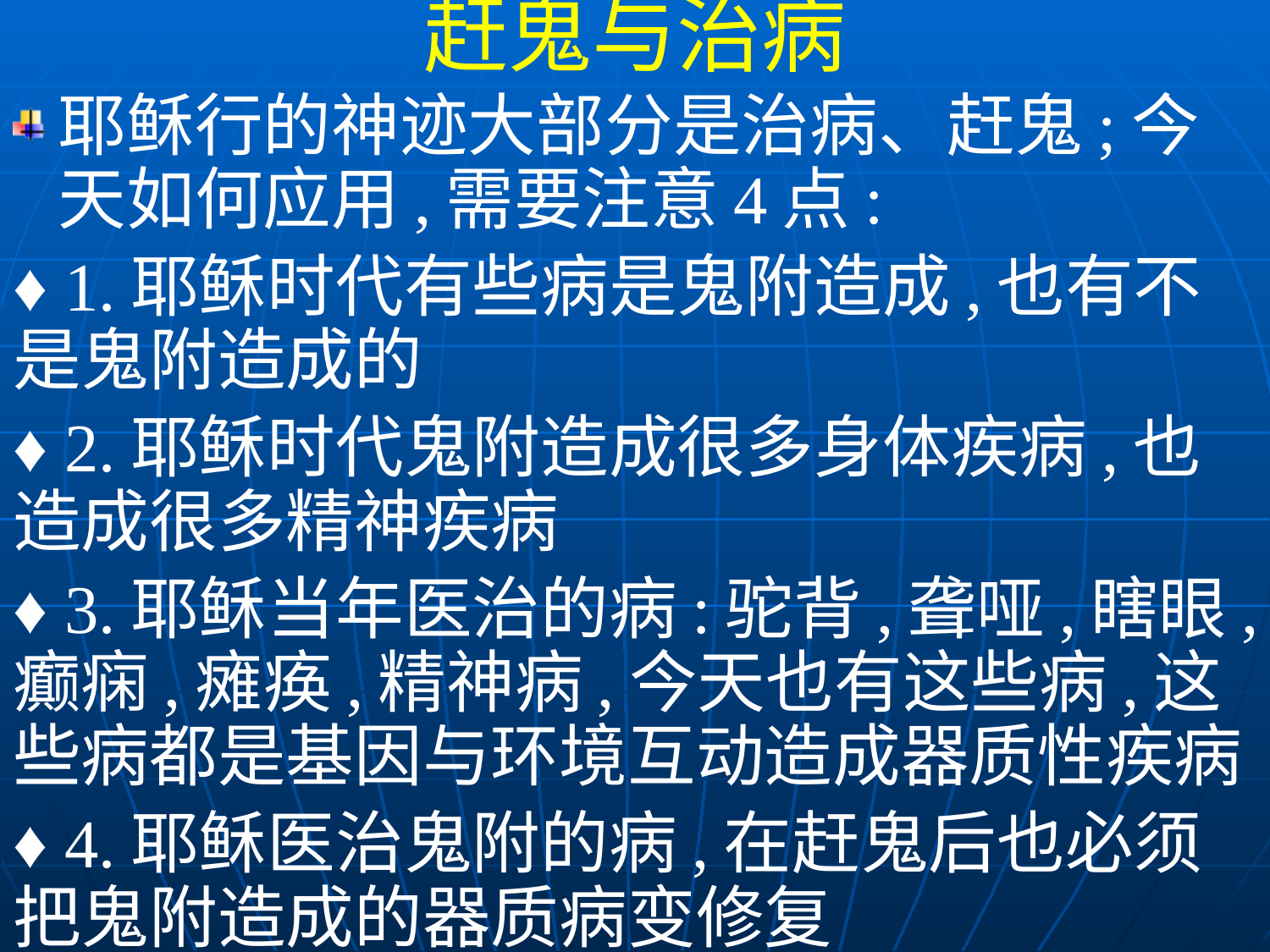

赶鬼与治病
耶稣行的神迹大部分是治病、赶鬼;今天如何应用,需要注意4点:
♦ 1.耶稣时代有些病是鬼附造成,也有不是鬼附造成的
♦ 2.耶稣时代鬼附造成很多身体疾病,也造成很多精神疾病
♦ 3.耶稣当年医治的病:驼背,聋哑,瞎眼,癫痫,瘫痪,精神病,今天也有这些病,这些病都是基因与环境互动造成器质性疾病
♦ 4.耶稣医治鬼附的病,在赶鬼后也必须把鬼附造成的器质病变修复